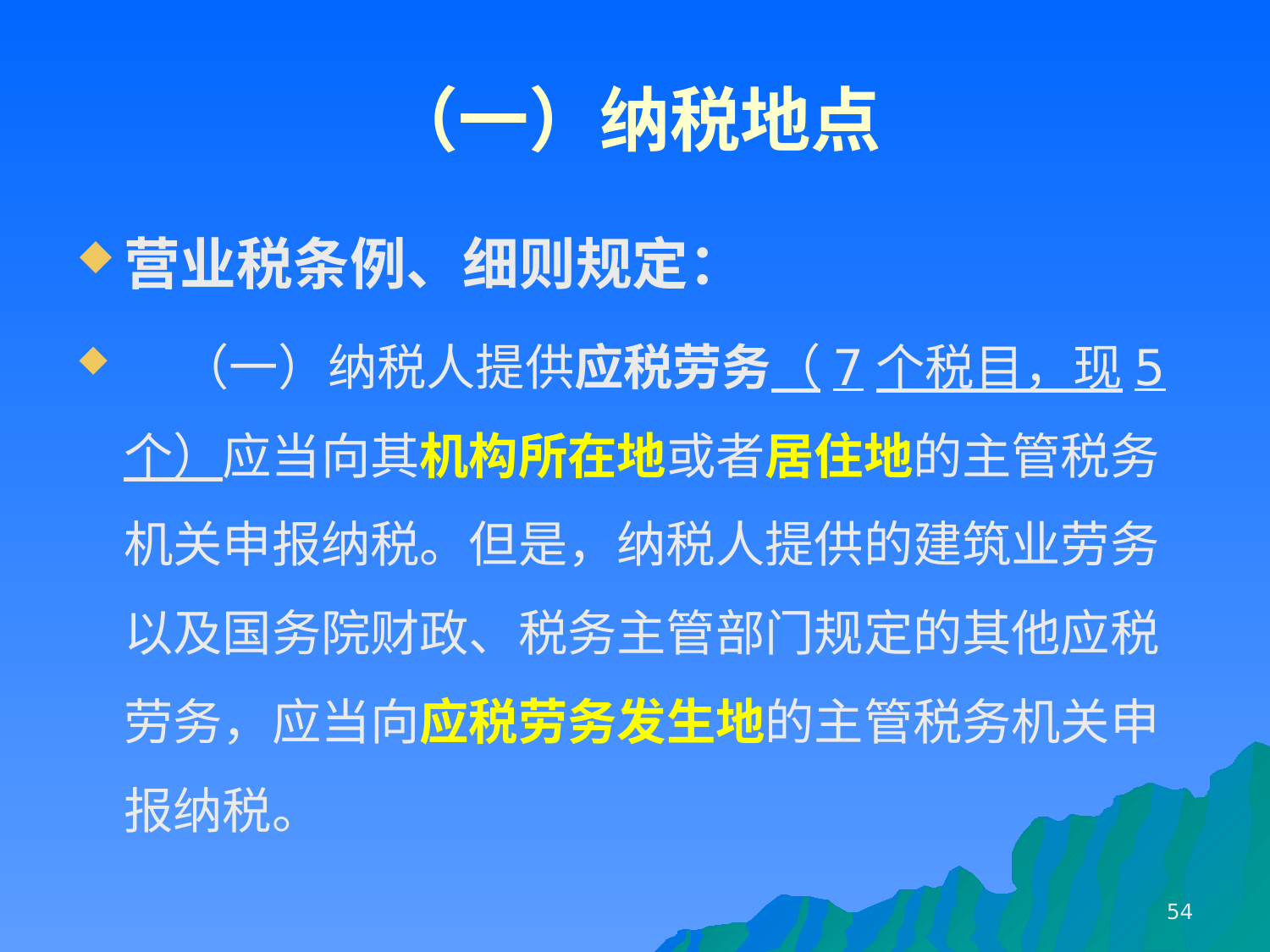

# （一）纳税地点
营业税条例、细则规定：
    （一）纳税人提供应税劳务（7个税目，现5个）应当向其机构所在地或者居住地的主管税务机关申报纳税。但是，纳税人提供的建筑业劳务以及国务院财政、税务主管部门规定的其他应税劳务，应当向应税劳务发生地的主管税务机关申报纳税。

54